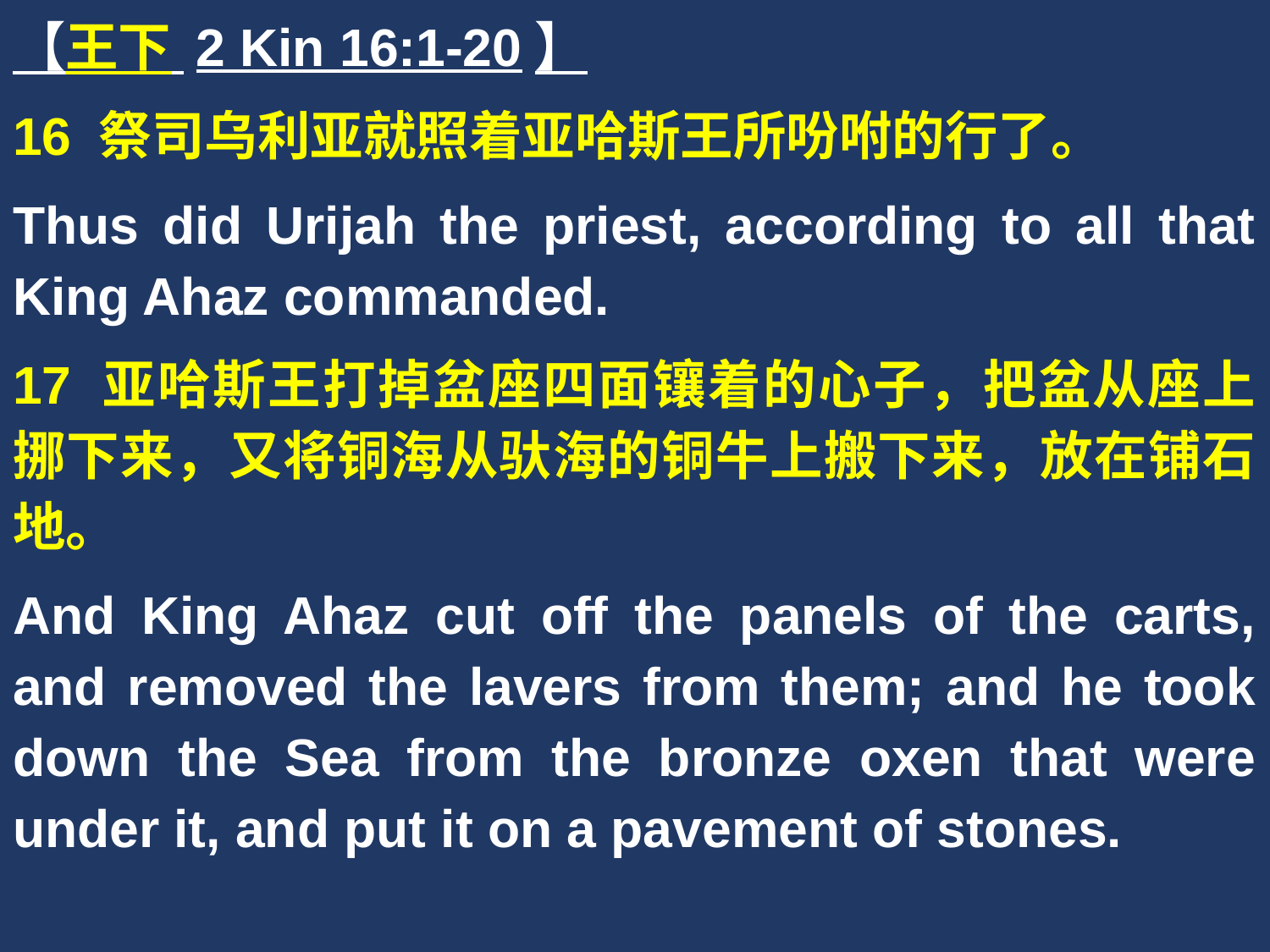

【王下 2 Kin 16:1-20】
16 祭司乌利亚就照着亚哈斯王所吩咐的行了。
Thus did Urijah the priest, according to all that King Ahaz commanded.
17 亚哈斯王打掉盆座四面镶着的心子，把盆从座上挪下来，又将铜海从驮海的铜牛上搬下来，放在铺石地。
And King Ahaz cut off the panels of the carts, and removed the lavers from them; and he took down the Sea from the bronze oxen that were under it, and put it on a pavement of stones.